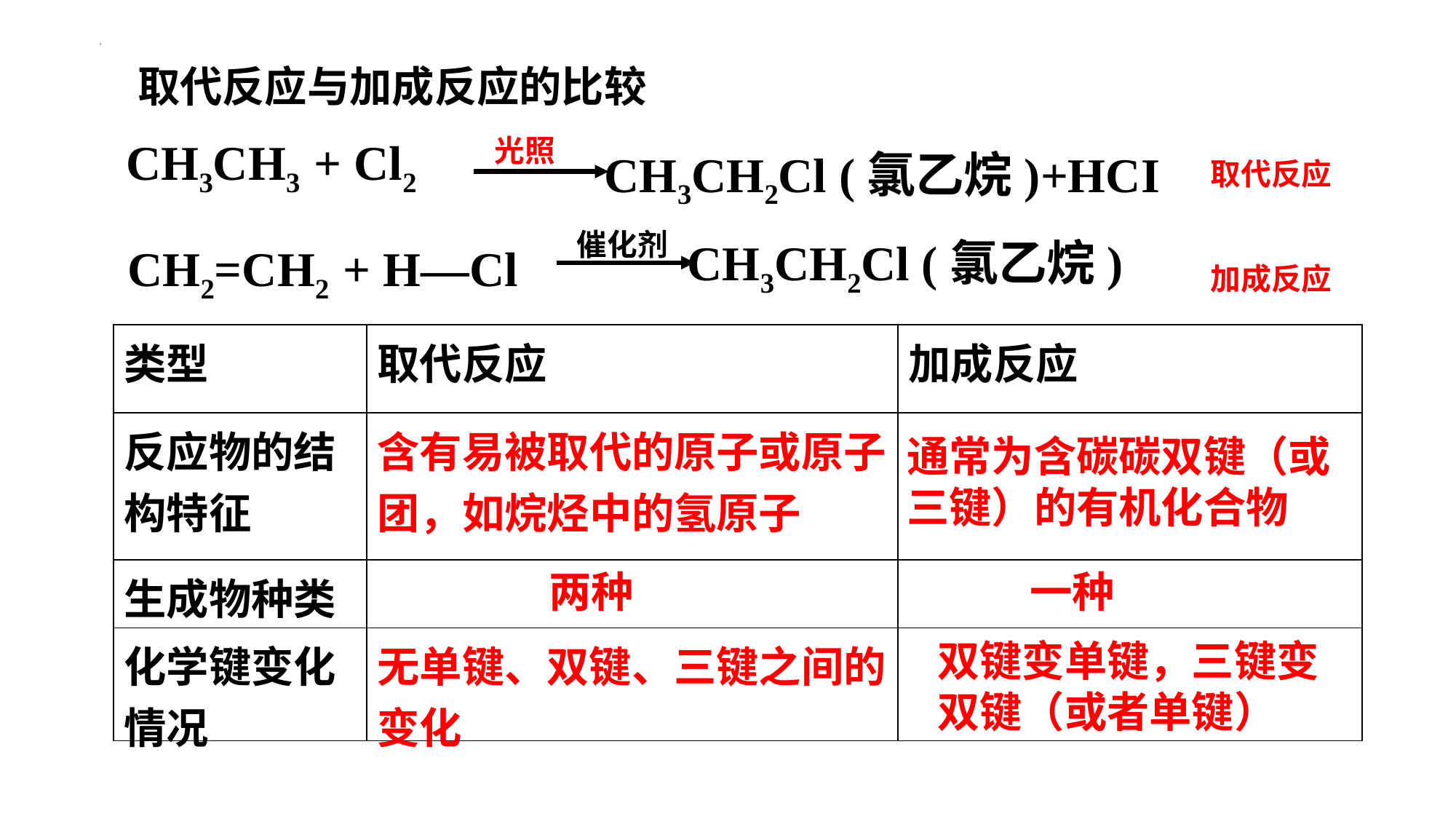

取代反应与加成反应的比较
光照

CH3CH3  + Cl2

 CH3CH2Cl (氯乙烷)+HCI
取代反应
  催化剂

 CH3CH2Cl (氯乙烷)
CH2=CH2  + H—Cl

加成反应
| 类型 | 取代反应 | 加成反应 |
| --- | --- | --- |
| 反应物的结构特征 | 含有易被取代的原子或原子团，如烷烃中的氢原子 |  |
| 生成物种类 |  |  |
| 化学键变化情况 | 无单键、双键、三键之间的变化 |  |
通常为含碳碳双键（或三键）的有机化合物
两种
一种
双键变单键，三键变双键（或者单键）